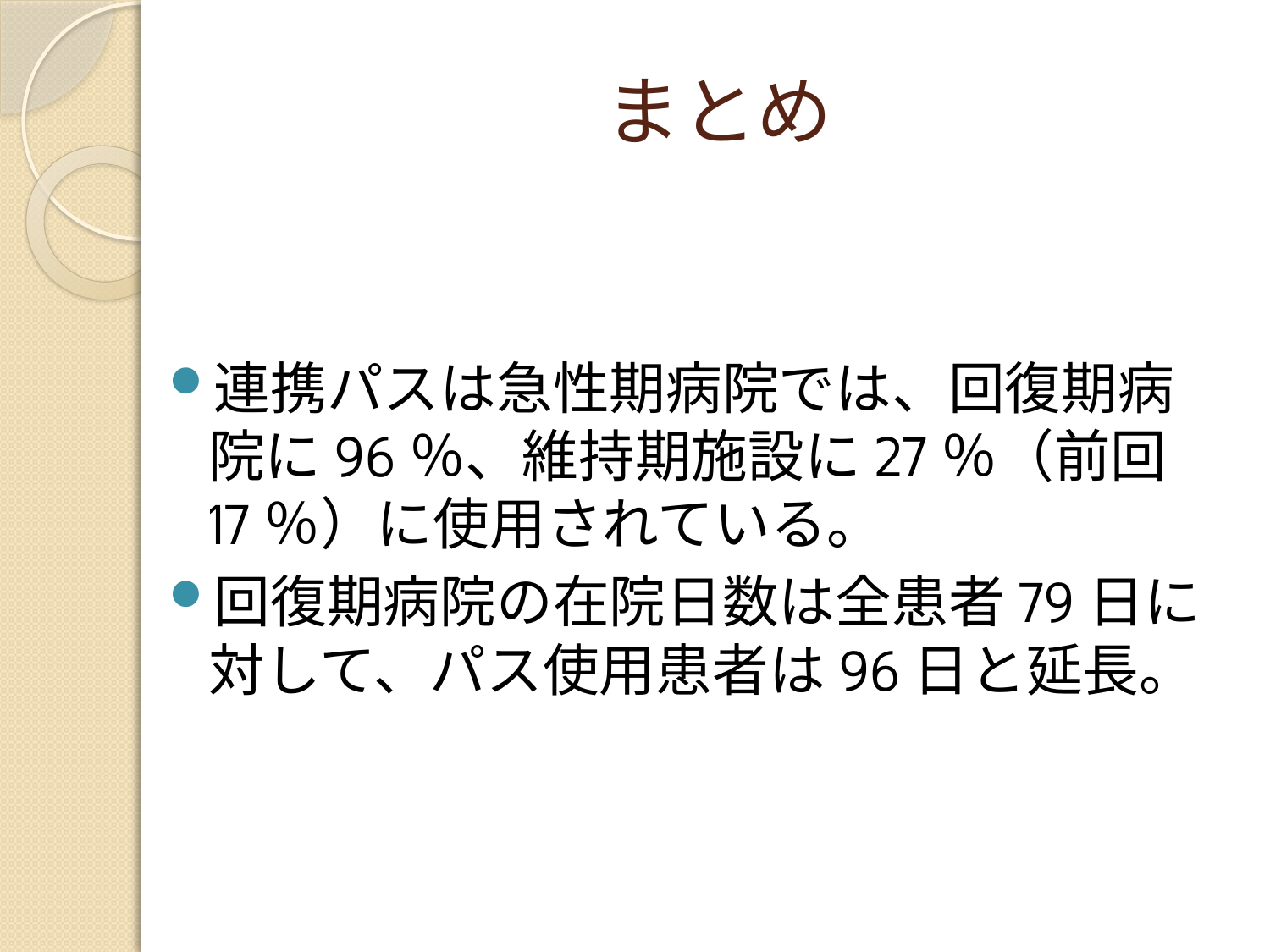

# まとめ

連携パスは急性期病院では、回復期病院に96％、維持期施設に27％（前回17％）に使用されている。
回復期病院の在院日数は全患者79日に対して、パス使用患者は96日と延長。